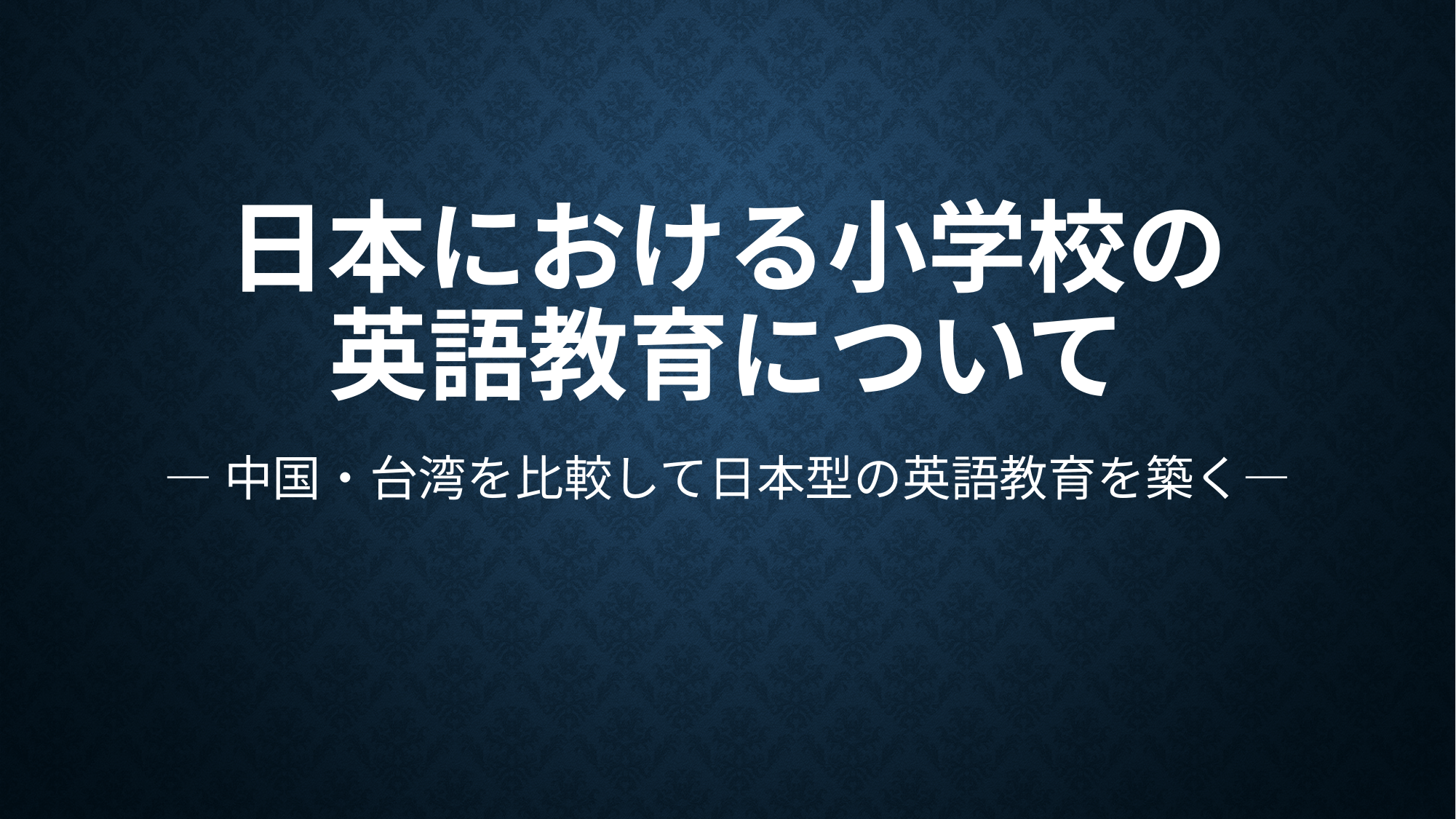

# 日本における小学校の 英語教育について
―中国・台湾を比較して日本型の英語教育を築く―